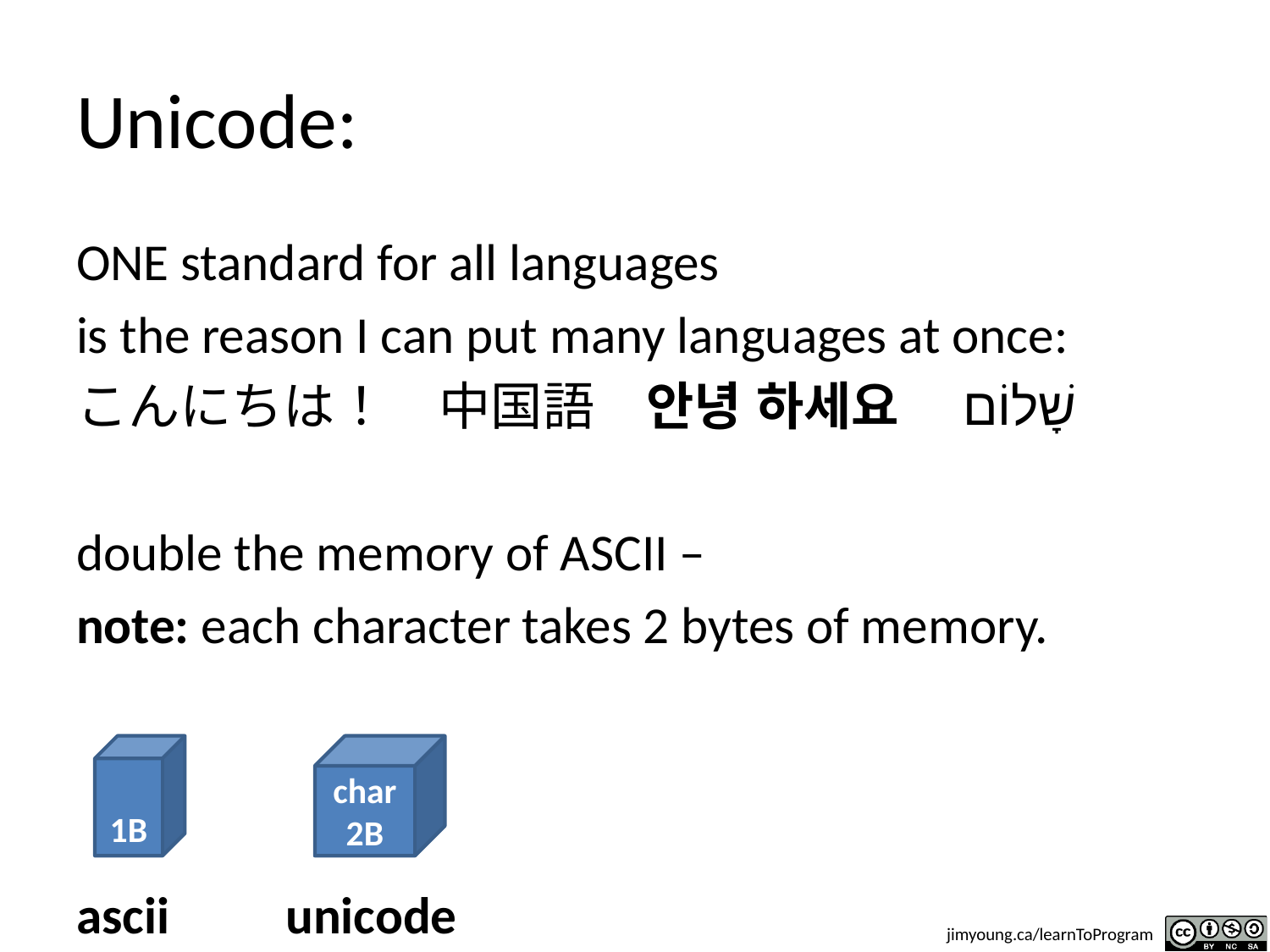

# Unicode:
ONE standard for all languages
is the reason I can put many languages at once:
こんにちは！　中国語　안녕 하세요　שָׁלוֹם

double the memory of ASCII –
note: each character takes 2 bytes of memory.

ascii          unicode

1B
char
2B